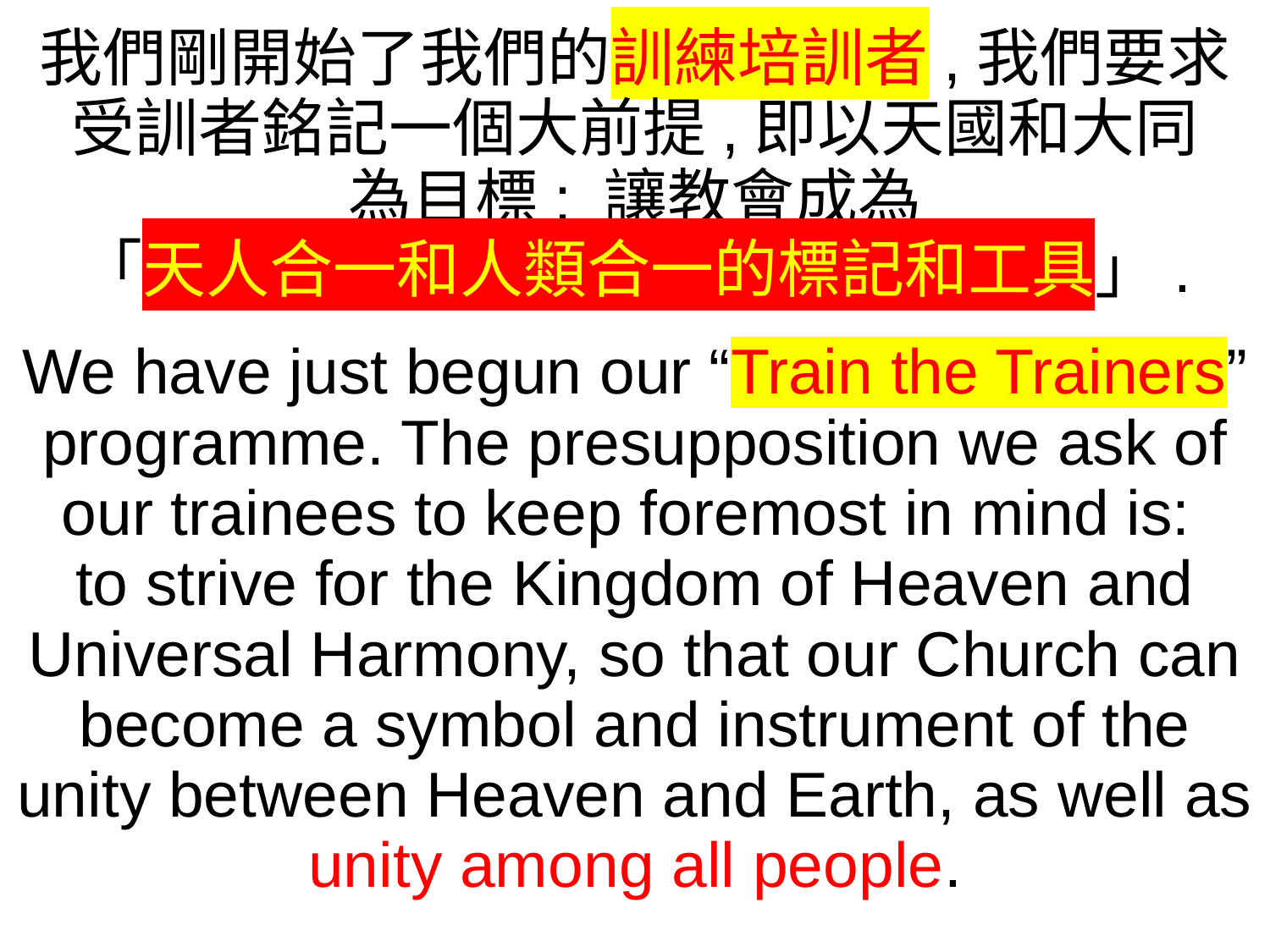

我們剛開始了我們的訓練培訓者,我們要求受訓者銘記一個大前提,即以天國和大同
為目標; 讓教會成為
「天人合一和人類合一的標記和工具」.
We have just begun our “Train the Trainers” programme. The presupposition we ask of our trainees to keep foremost in mind is:
to strive for the Kingdom of Heaven and Universal Harmony, so that our Church can become a symbol and instrument of the unity between Heaven and Earth, as well as unity among all people.